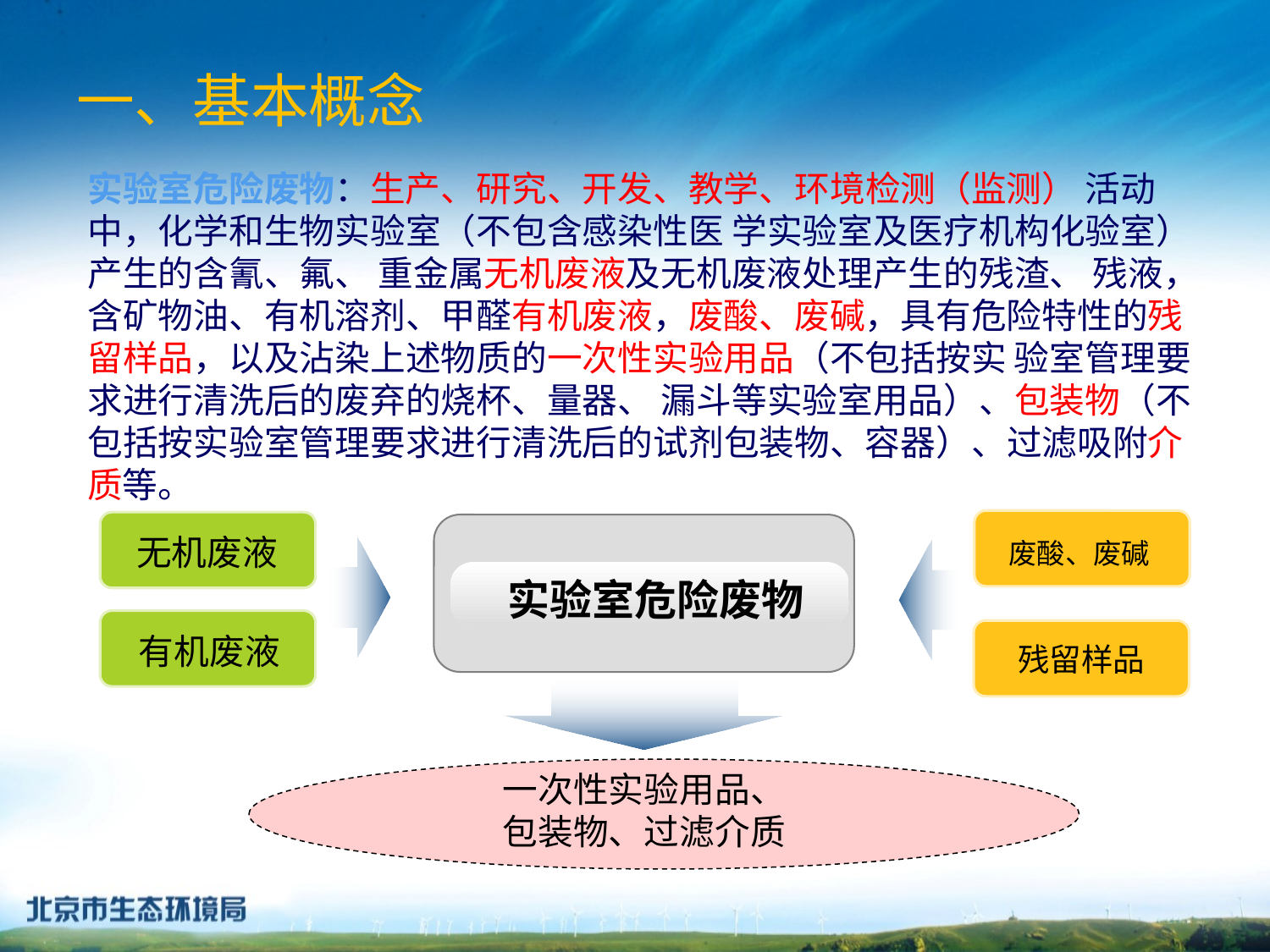

# 一、基本概念
实验室危险废物：生产、研究、开发、教学、环境检测（监测） 活动中，化学和生物实验室（不包含感染性医 学实验室及医疗机构化验室）产生的含氰、氟、 重金属无机废液及无机废液处理产生的残渣、 残液，含矿物油、有机溶剂、甲醛有机废液，废酸、废碱，具有危险特性的残留样品，以及沾染上述物质的一次性实验用品（不包括按实 验室管理要求进行清洗后的废弃的烧杯、量器、 漏斗等实验室用品）、包装物（不包括按实验室管理要求进行清洗后的试剂包装物、容器）、过滤吸附介质等。

无机废液
废酸、废碱
 实验室危险废物

残留样品
有机废液

一次性实验用品、
包装物、过滤介质